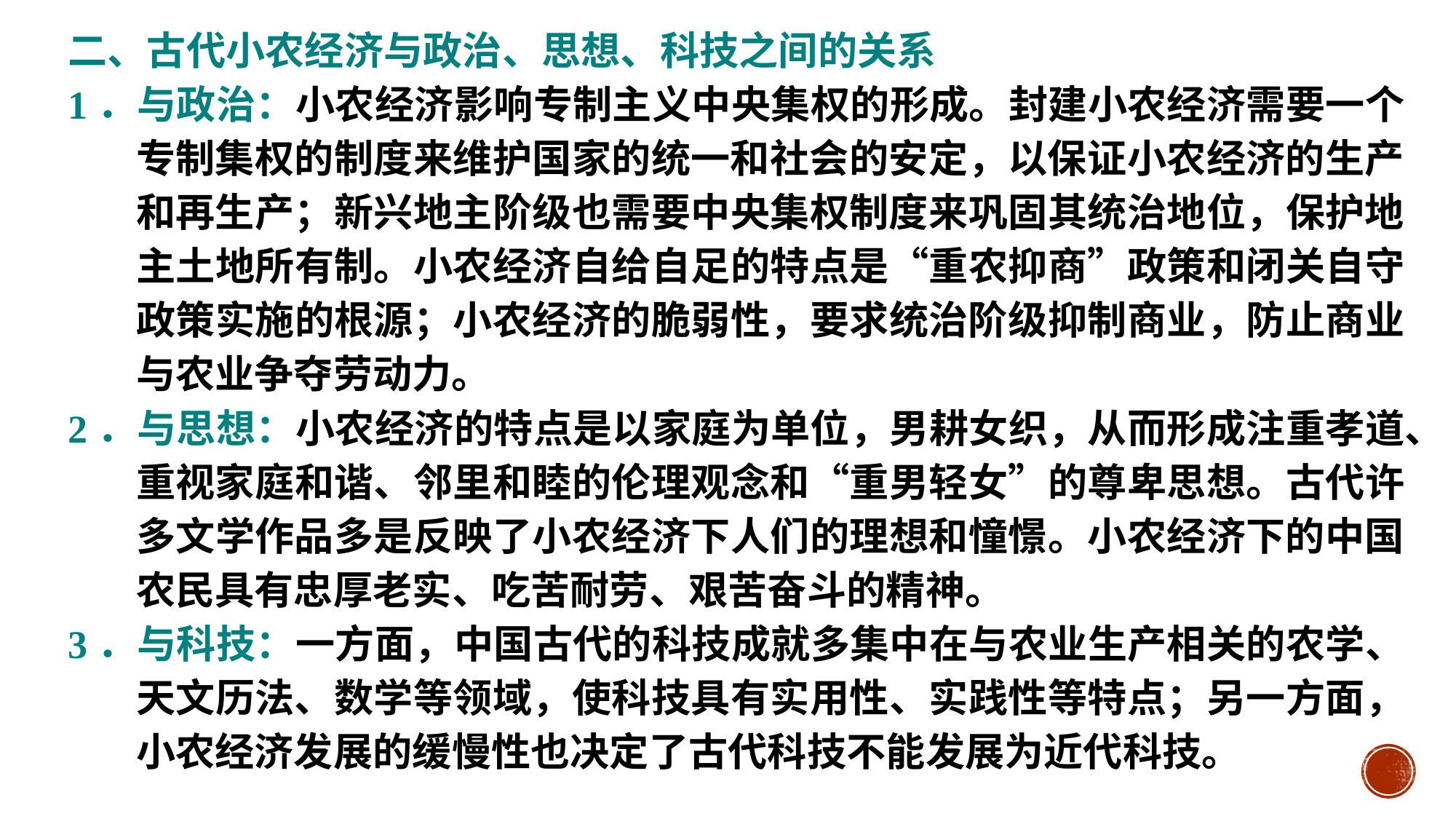

二、古代小农经济与政治、思想、科技之间的关系
1．与政治：小农经济影响专制主义中央集权的形成。封建小农经济需要一个专制集权的制度来维护国家的统一和社会的安定，以保证小农经济的生产和再生产；新兴地主阶级也需要中央集权制度来巩固其统治地位，保护地主土地所有制。小农经济自给自足的特点是“重农抑商”政策和闭关自守政策实施的根源；小农经济的脆弱性，要求统治阶级抑制商业，防止商业与农业争夺劳动力。
2．与思想：小农经济的特点是以家庭为单位，男耕女织，从而形成注重孝道、重视家庭和谐、邻里和睦的伦理观念和“重男轻女”的尊卑思想。古代许多文学作品多是反映了小农经济下人们的理想和憧憬。小农经济下的中国农民具有忠厚老实、吃苦耐劳、艰苦奋斗的精神。
3．与科技：一方面，中国古代的科技成就多集中在与农业生产相关的农学、天文历法、数学等领域，使科技具有实用性、实践性等特点；另一方面，小农经济发展的缓慢性也决定了古代科技不能发展为近代科技。
#